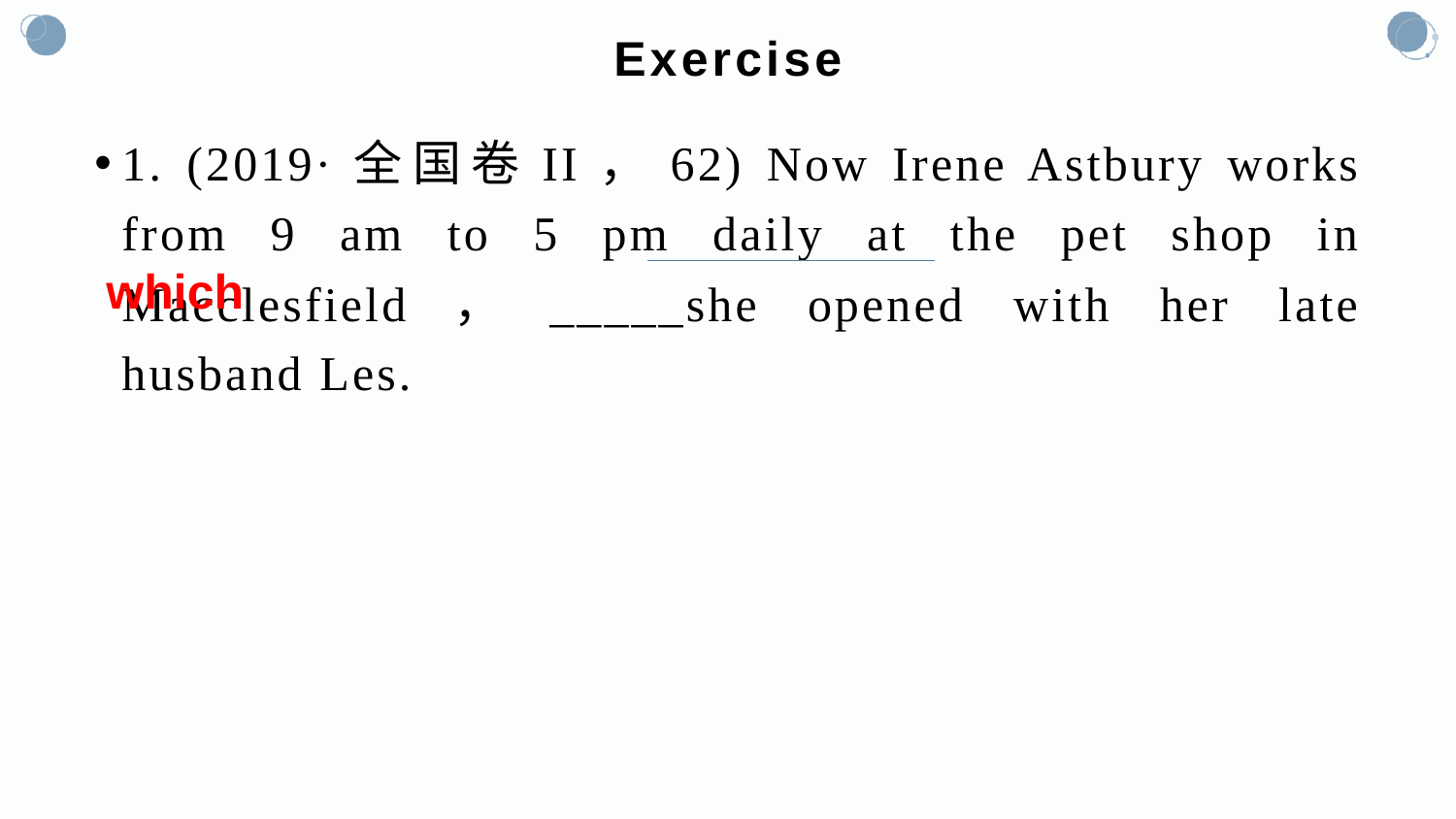

# Exercise
1. (2019·全国卷II，62) Now Irene Astbury works from 9 am to 5 pm daily at the pet shop in Macclesfield，_____she opened with her late husband Les.

which